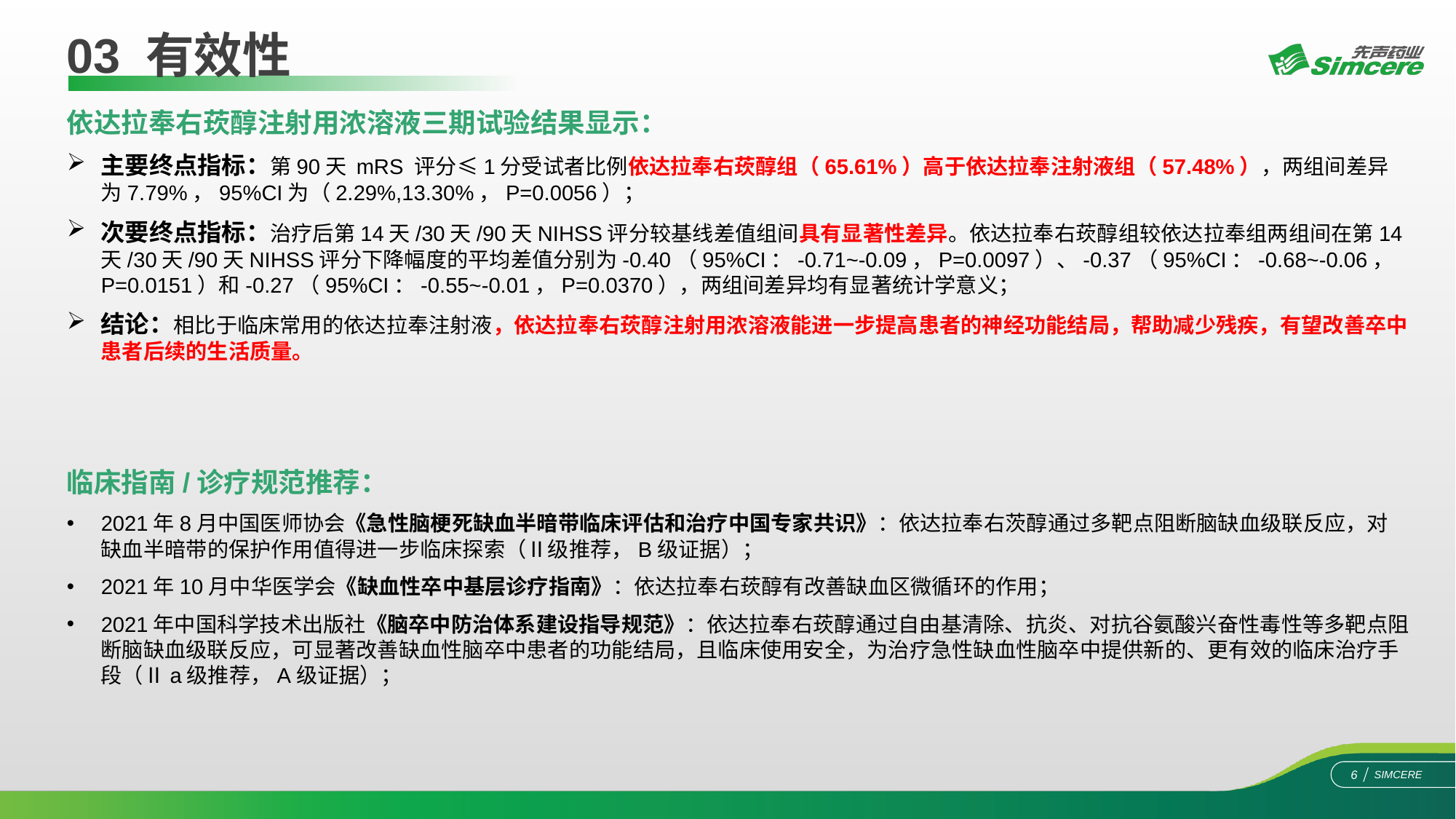

03 有效性
依达拉奉右莰醇注射用浓溶液三期试验结果显示：
主要终点指标：第90天 mRS 评分≤1分受试者比例依达拉奉右莰醇组（65.61%）高于依达拉奉注射液组（57.48%），两组间差异为7.79%，95%CI为（2.29%,13.30%，P=0.0056）；
次要终点指标：治疗后第14天/30天/90天NIHSS评分较基线差值组间具有显著性差异。依达拉奉右莰醇组较依达拉奉组两组间在第14天/30天/90天NIHSS评分下降幅度的平均差值分别为-0.40（95%CI：-0.71~-0.09，P=0.0097）、-0.37（95%CI：-0.68~-0.06，P=0.0151）和-0.27（95%CI：-0.55~-0.01，P=0.0370），两组间差异均有显著统计学意义；
结论：相比于临床常用的依达拉奉注射液，依达拉奉右莰醇注射用浓溶液能进一步提高患者的神经功能结局，帮助减少残疾，有望改善卒中患者后续的生活质量。

临床指南/诊疗规范推荐：
2021年8月中国医师协会《急性脑梗死缺血半暗带临床评估和治疗中国专家共识》：依达拉奉右茨醇通过多靶点阻断脑缺血级联反应，对缺血半暗带的保护作用值得进一步临床探索（Ⅱ级推荐，B级证据）；
2021年10月中华医学会《缺血性卒中基层诊疗指南》：依达拉奉右莰醇有改善缺血区微循环的作用；
2021年中国科学技术出版社《脑卒中防治体系建设指导规范》：依达拉奉右莰醇通过自由基清除、抗炎、对抗谷氨酸兴奋性毒性等多靶点阻断脑缺血级联反应，可显著改善缺血性脑卒中患者的功能结局，且临床使用安全，为治疗急性缺血性脑卒中提供新的、更有效的临床治疗手段（Ⅱa级推荐，A级证据）；